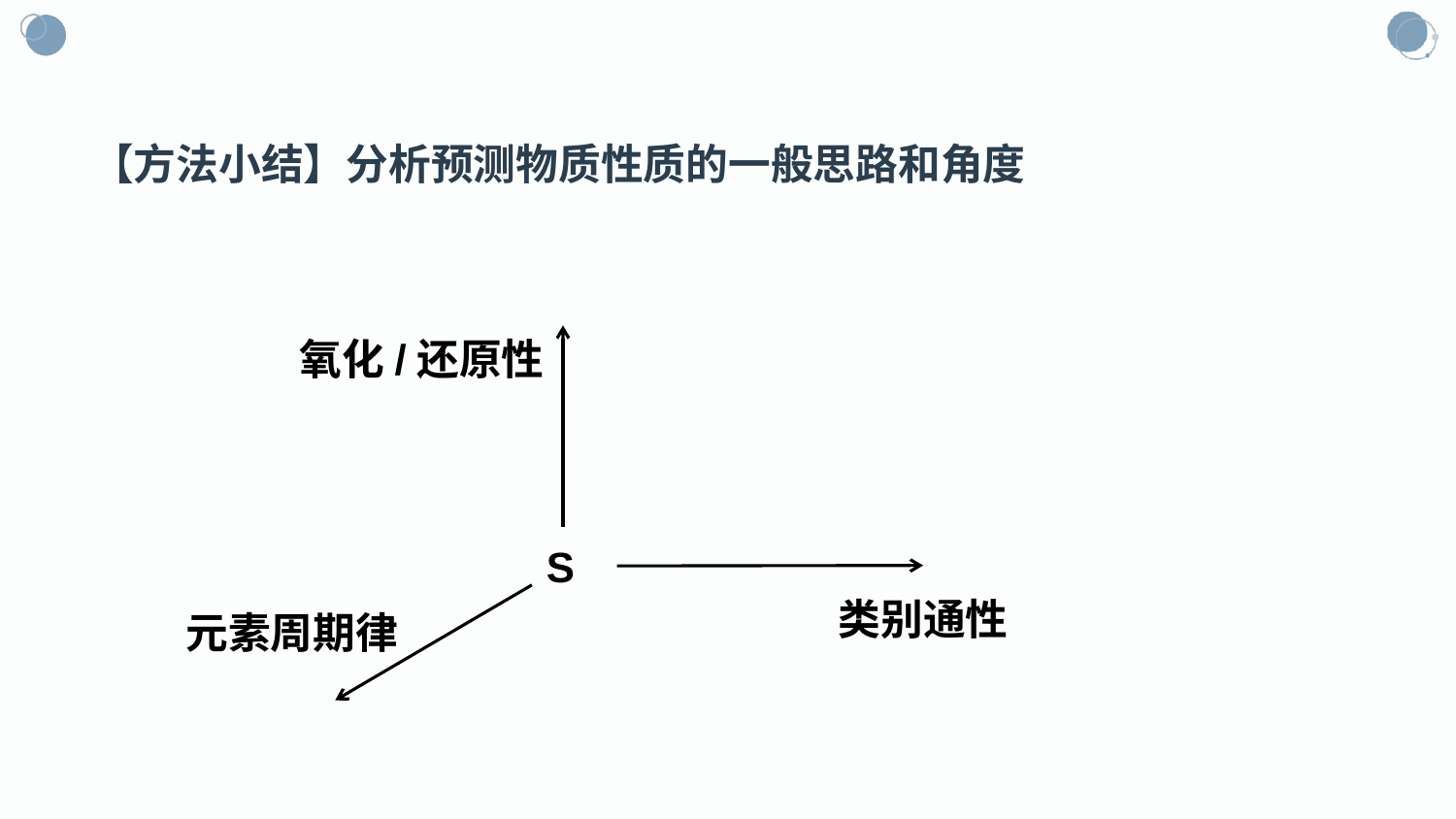

【方法小结】分析预测物质性质的一般思路和角度
氧化/还原性
S
类别通性
元素周期律